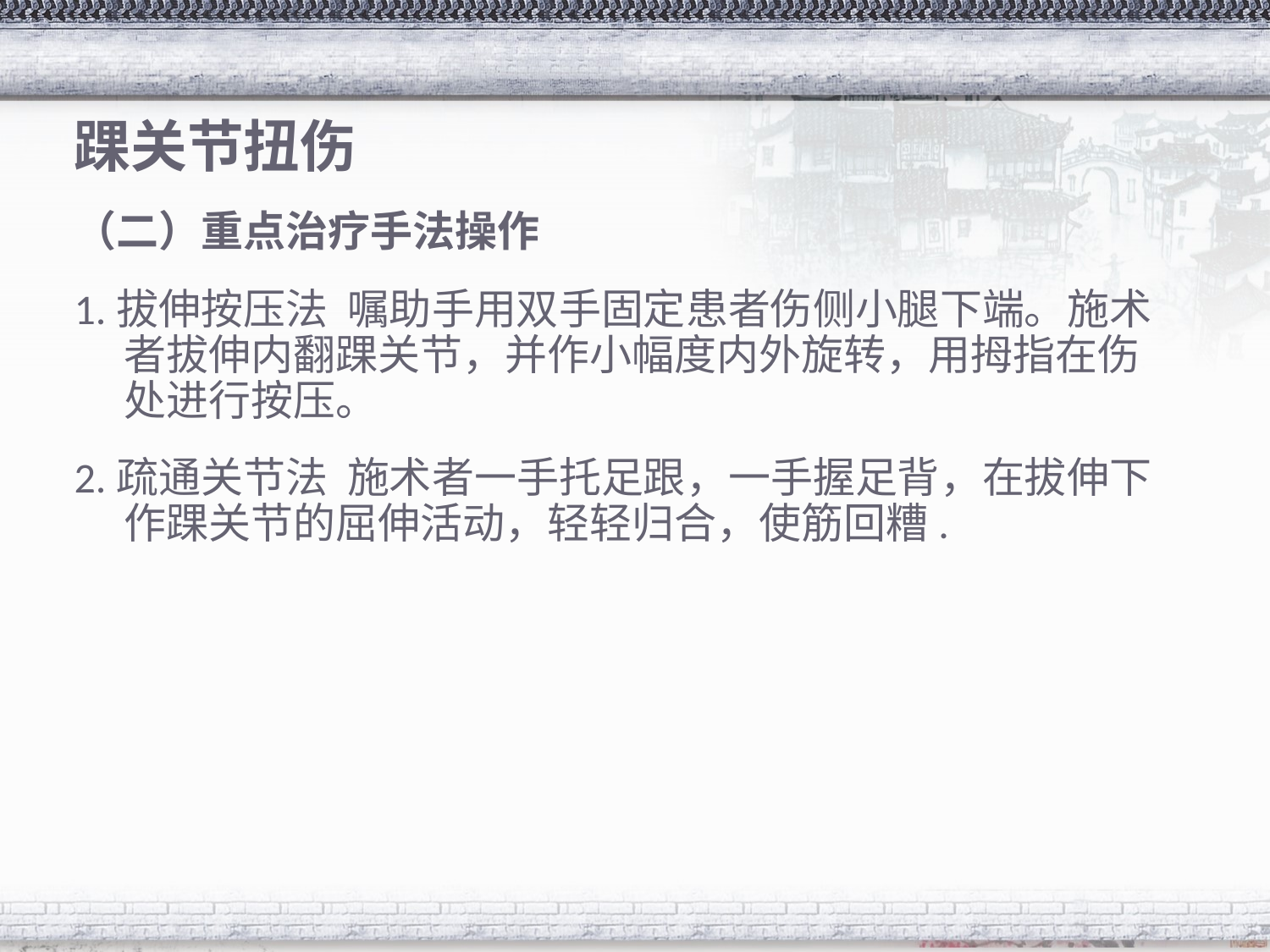

# 踝关节扭伤
（二）重点治疗手法操作
1.拔伸按压法  嘱助手用双手固定患者伤侧小腿下端。施术者拔伸内翻踝关节，并作小幅度内外旋转，用拇指在伤处进行按压。
2.疏通关节法  施术者一手托足跟，一手握足背，在拔伸下作踝关节的屈伸活动，轻轻归合，使筋回糟.